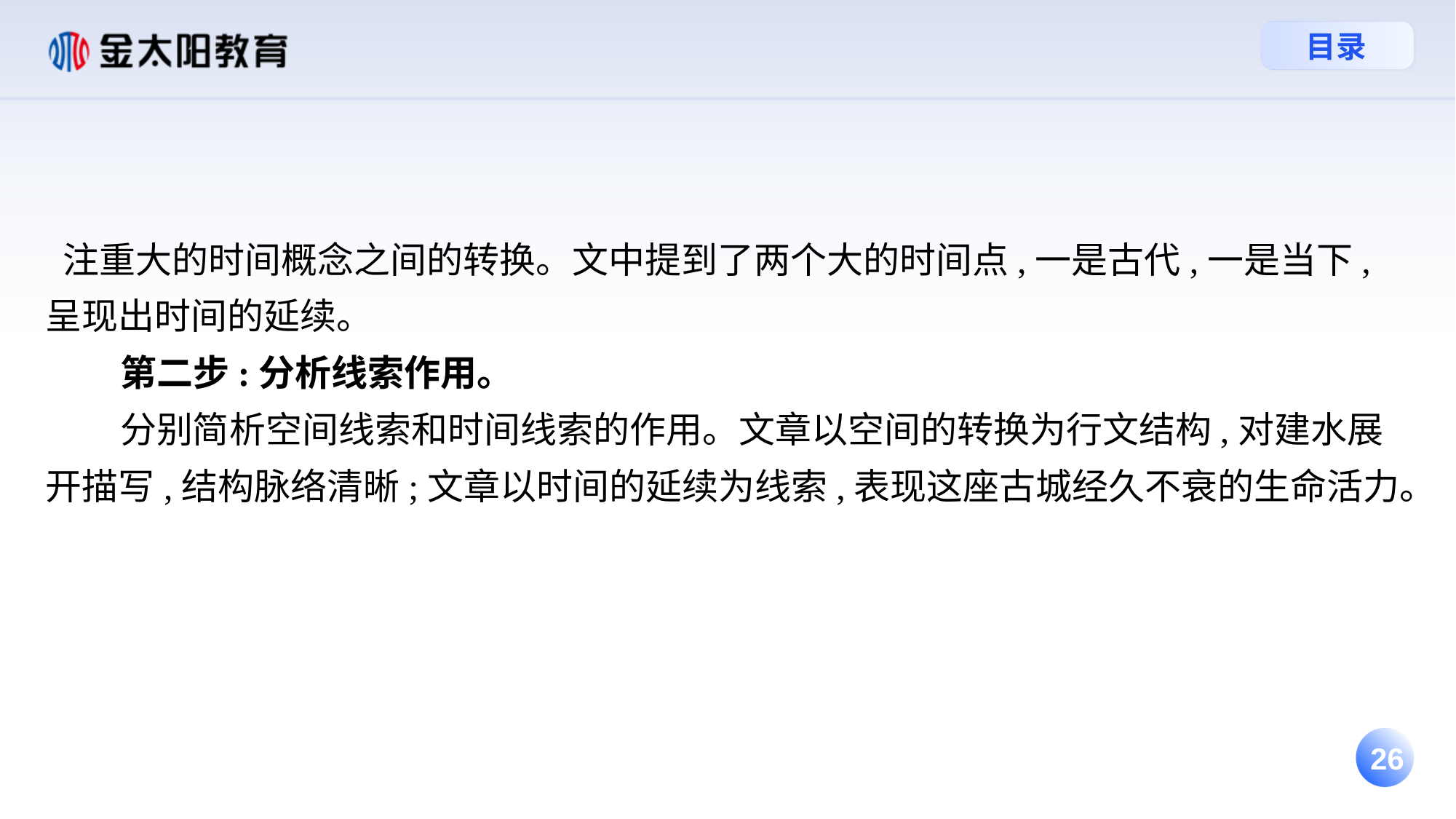

注重大的时间概念之间的转换。文中提到了两个大的时间点,一是古代,一是当下,呈现出时间的延续。
        第二步:分析线索作用。
        分别简析空间线索和时间线索的作用。文章以空间的转换为行文结构,对建水展开描写,结构脉络清晰;文章以时间的延续为线索,表现这座古城经久不衰的生命活力。